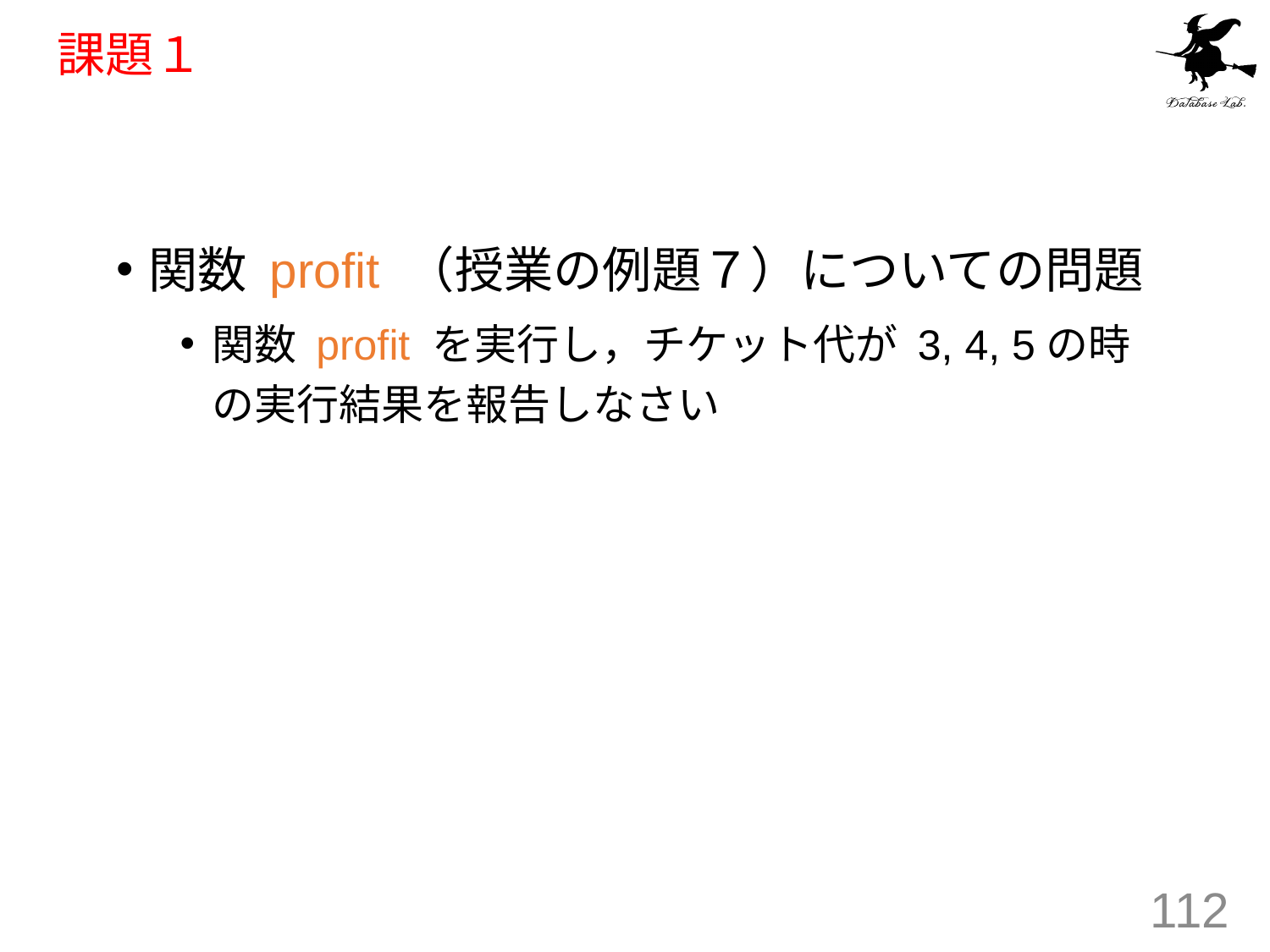

# 課題１
関数 profit （授業の例題７）についての問題
関数 profit を実行し，チケット代が 3, 4, 5の時の実行結果を報告しなさい

112